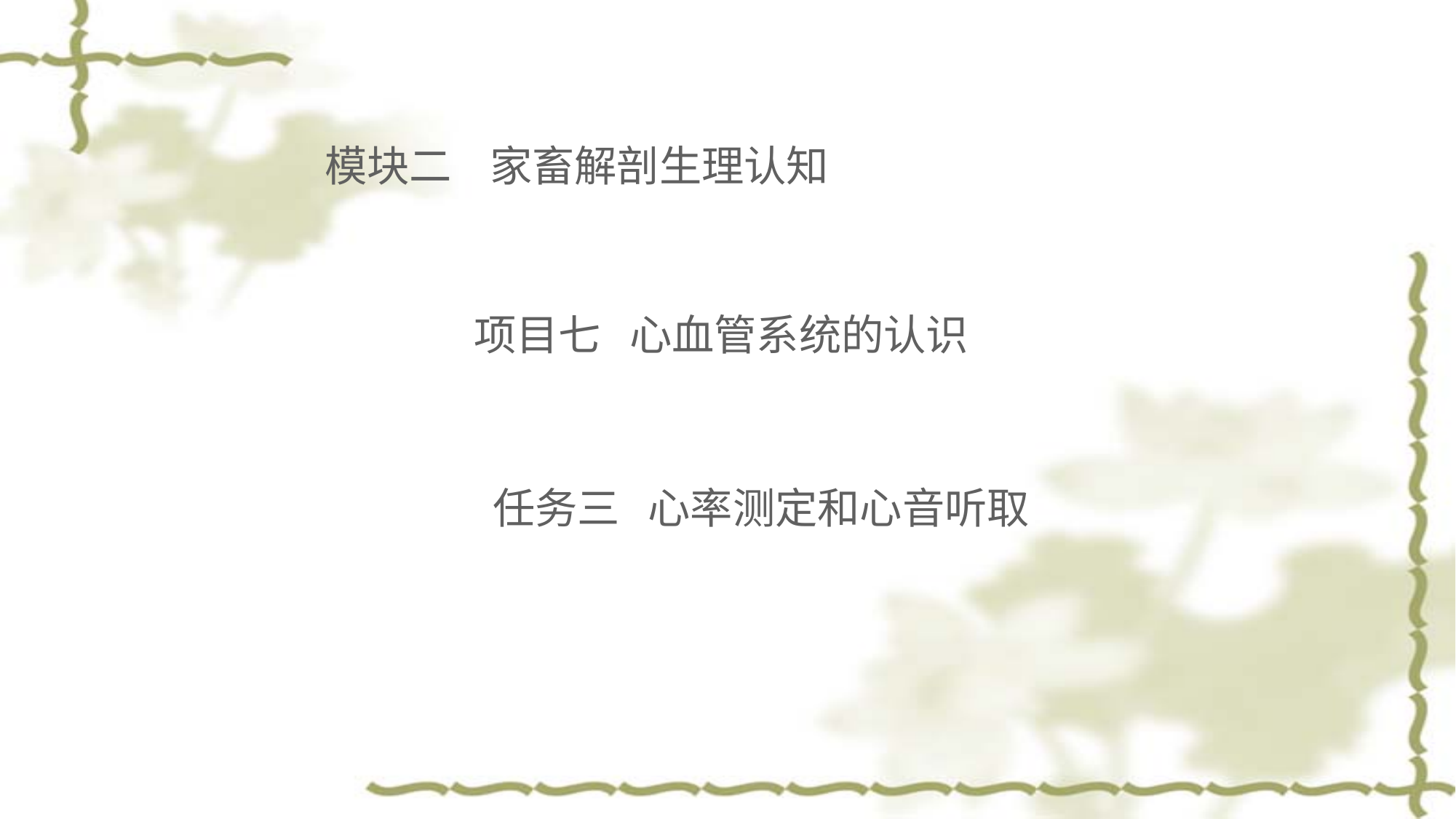

模块二    家畜解剖生理认知
项目七   心血管系统的认识

           任务三   心率测定和心音听取